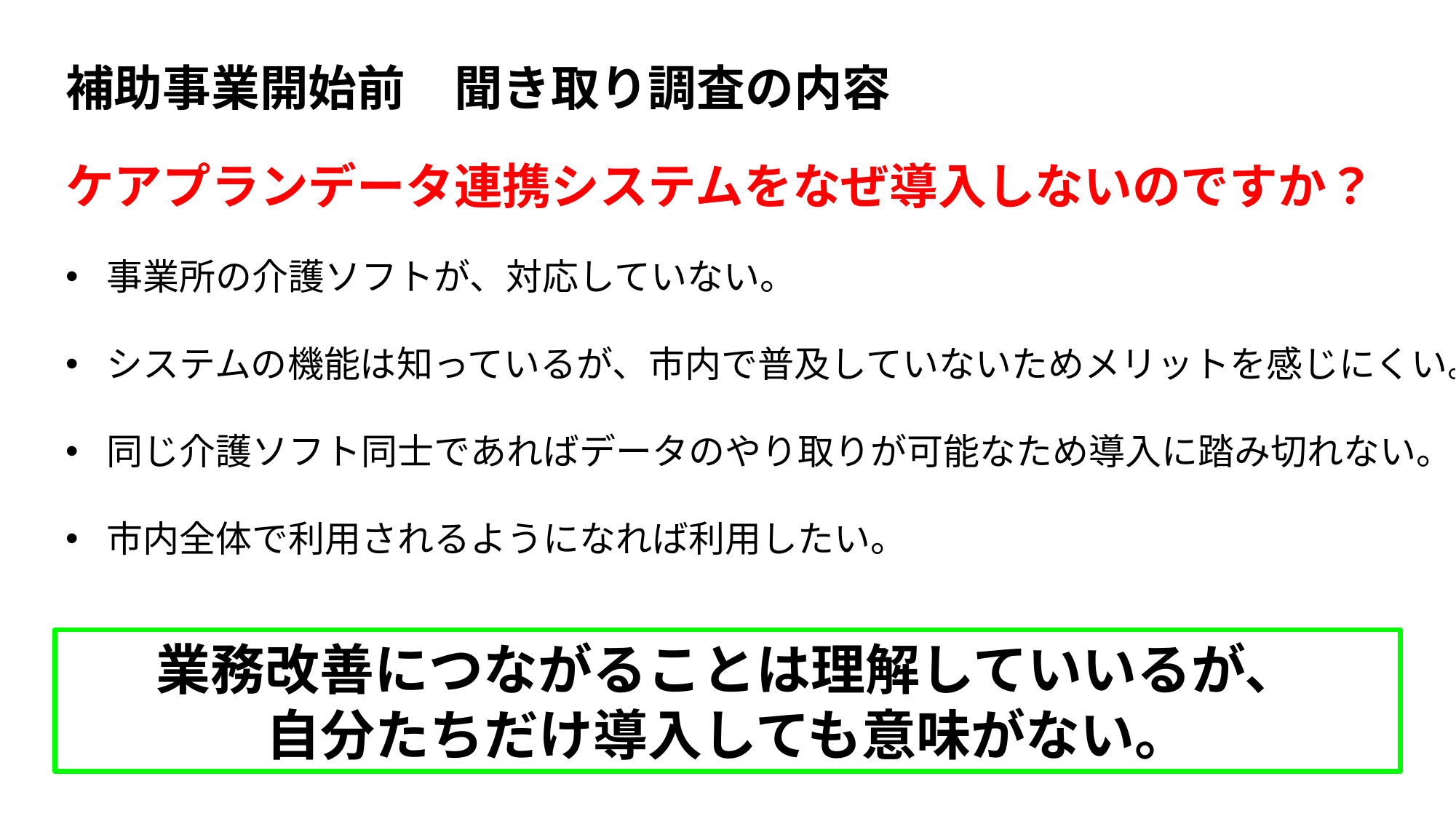

補助事業開始前　聞き取り調査の内容
ケアプランデータ連携システムをなぜ導入しないのですか？
事業所の介護ソフトが、対応していない。

システムの機能は知っているが、市内で普及していないためメリットを感じにくい。

同じ介護ソフト同士であればデータのやり取りが可能なため導入に踏み切れない。

市内全体で利用されるようになれば利用したい。

業務改善につながることは理解していいるが、
自分たちだけ導入しても意味がない。